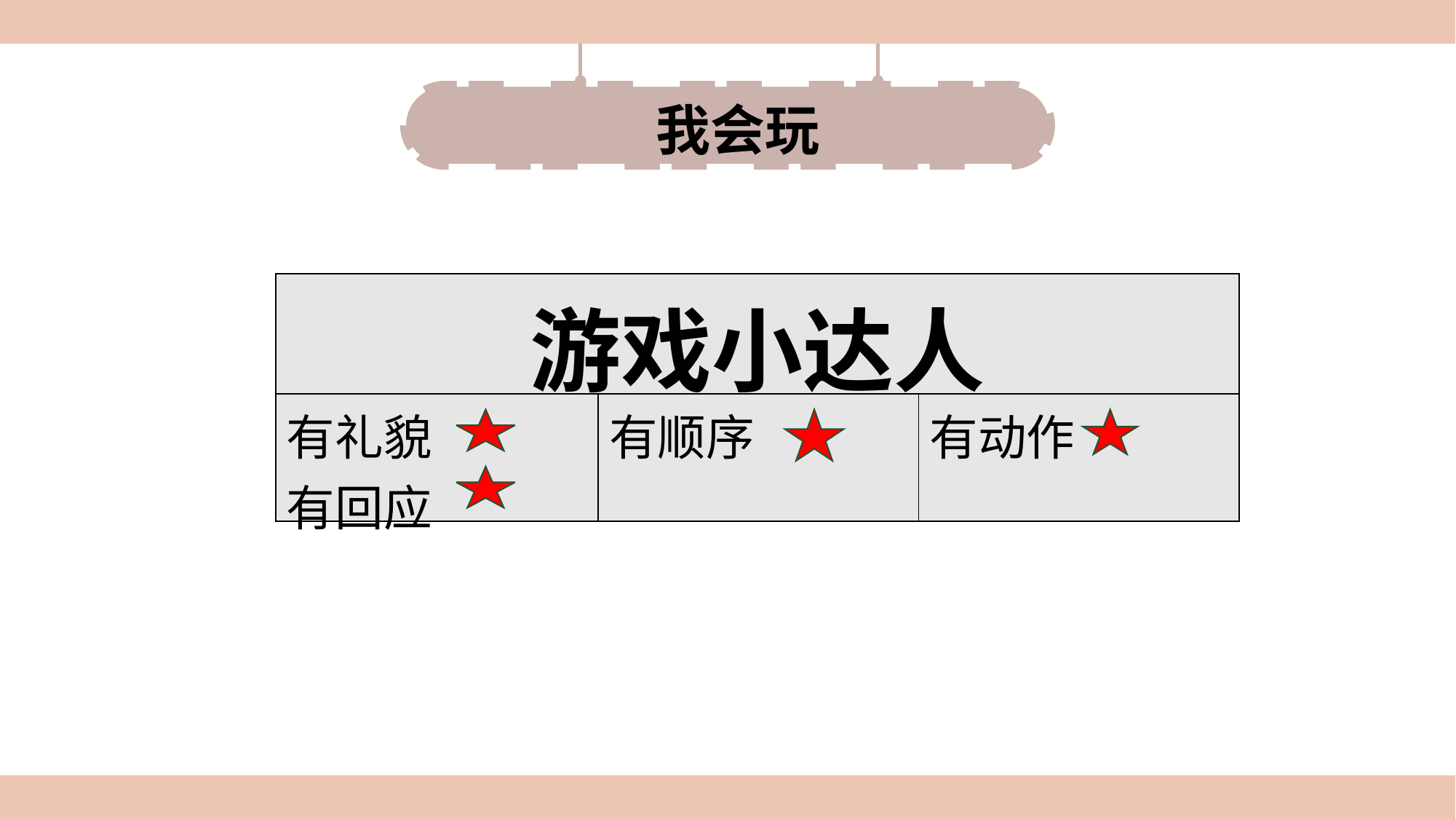

我会玩

| 游戏小达人 |  |  |
| --- | --- | --- |
| 有礼貌 有回应 | 有顺序 | 有动作 |